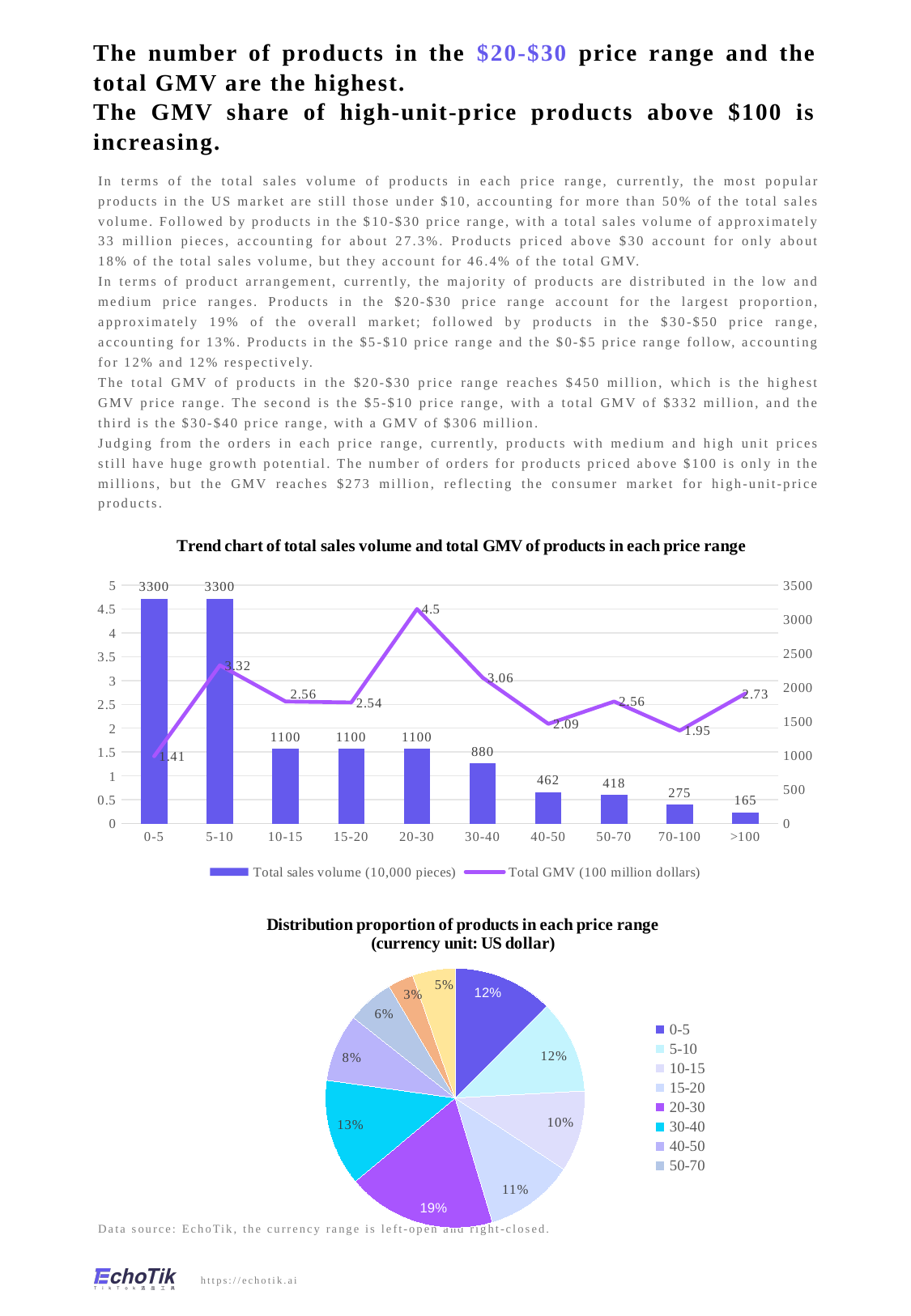

The number of products in the $20-$30 price range and the total GMV are the highest.
The GMV share of high-unit-price products above $100 is increasing.
In terms of the total sales volume of products in each price range, currently, the most popular products in the US market are still those under $10, accounting for more than 50% of the total sales volume. Followed by products in the $10-$30 price range, with a total sales volume of approximately 33 million pieces, accounting for about 27.3%. Products priced above $30 account for only about 18% of the total sales volume, but they account for 46.4% of the total GMV.
In terms of product arrangement, currently, the majority of products are distributed in the low and medium price ranges. Products in the $20-$30 price range account for the largest proportion, approximately 19% of the overall market; followed by products in the $30-$50 price range, accounting for 13%. Products in the $5-$10 price range and the $0-$5 price range follow, accounting for 12% and 12% respectively.
The total GMV of products in the $20-$30 price range reaches $450 million, which is the highest GMV price range. The second is the $5-$10 price range, with a total GMV of $332 million, and the third is the $30-$40 price range, with a GMV of $306 million.
Judging from the orders in each price range, currently, products with medium and high unit prices still have huge growth potential. The number of orders for products priced above $100 is only in the millions, but the GMV reaches $273 million, reflecting the consumer market for high-unit-price products.

### Chart: Trend chart of total sales volume and total GMV of products in each price range

| Category | Total sales volume (10,000 pieces) | Total GMV (100 million dollars) |
|---|---|---|
| 0-5 | 3300.0 | 1.41 |
| 5-10 | 3300.0 | 3.32 |
| 10-15 | 1100.0 | 2.56 |
| 15-20 | 1100.0 | 2.54 |
| 20-30 | 1100.0 | 4.5 |
| 30-40 | 880.0 | 3.06 |
| 40-50 | 462.0 | 2.09 |
| 50-70 | 418.0 | 2.56 |
| 70-100 | 275.0 | 1.95 |
| >100 | 165.0 | 2.73 |

### Chart: Distribution proportion of products in each price range (currency unit: US dollar)

| Category | 商品数占比 |
|---|---|
| 0-5 | 0.124668435013263 |
| 5-10 | 0.116710875331565 |
| 10-15 | 0.10079575596817 |
| 15-20 | 0.111405835543767 |
| 20-30 | 0.185676392572944 |
| 30-40 | 0.13262599469496 |
| 40-50 | 0.0848806366047745 |
| 50-70 | 0.0583554376657825 |
| 70-100 | 0.0318302387267905 |
| >100 | 0.0530503978779841 |
Data source: EchoTik, the currency range is left-open and right-closed.